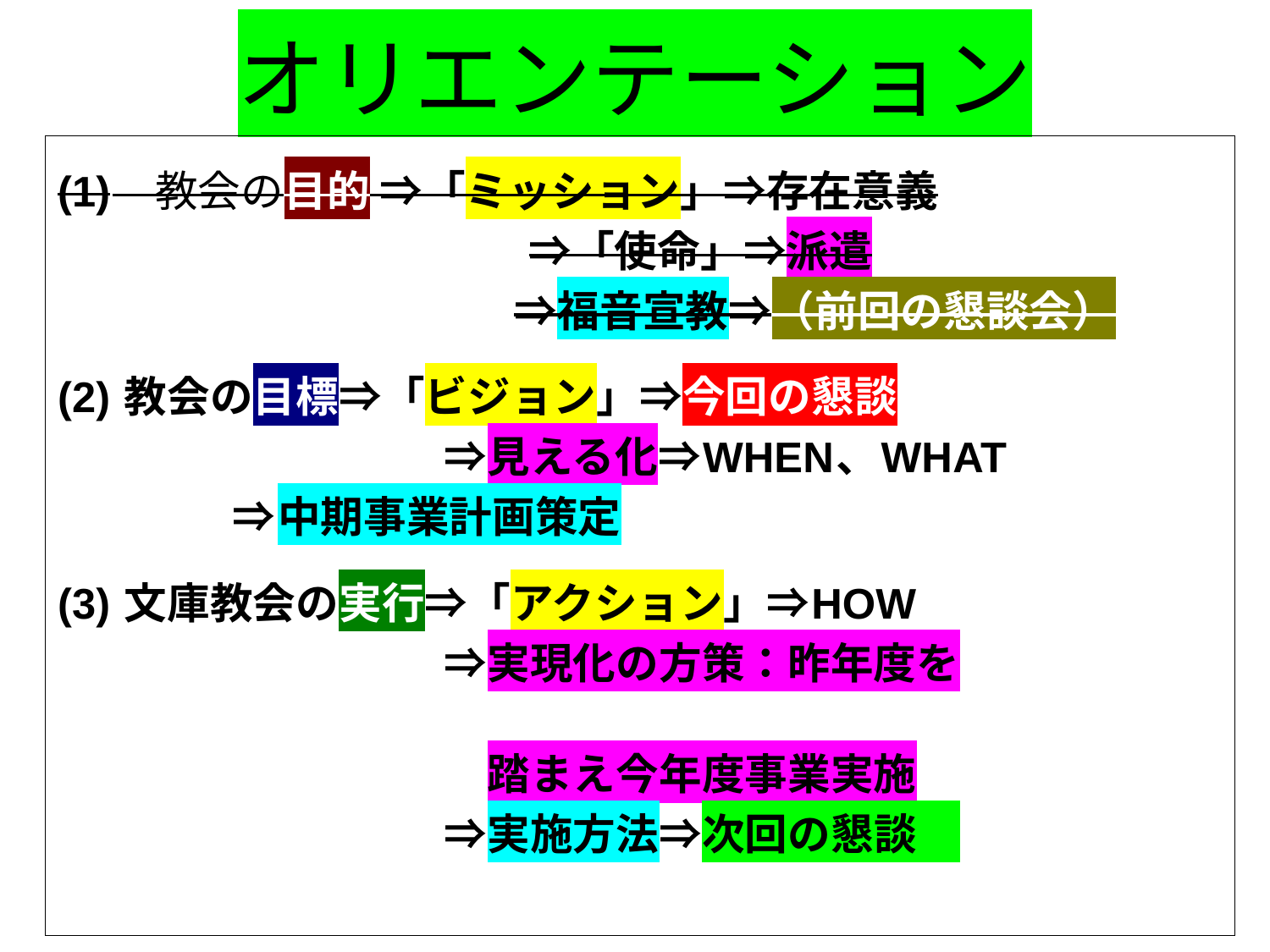

# オリエンテーション

(1)　教会の目的 ⇒「ミッション」⇒存在意義
　　　　　　  　　　　　　　　　　　　　　　　　　　　　　　　　　　　　　　　　　　　　 ⇒「使命」⇒派遣
               　　　　　　　　　　　　　　　　　　　　　　　　　　　　　　　　　　　　　　　⇒福音宣教⇒（前回の懇談会）

(2) 教会の目標⇒「ビジョン」⇒今回の懇談
　　　　　　　　　⇒見える化⇒WHEN、WHAT
                  ⇒中期事業計画策定

(3) 文庫教会の実行⇒「アクション」⇒HOW
　　　　　　　　　⇒実現化の方策：昨年度を
　　　　　　　　　　踏まえ今年度事業実施
　　　　　　　　　⇒実施方法⇒次回の懇談